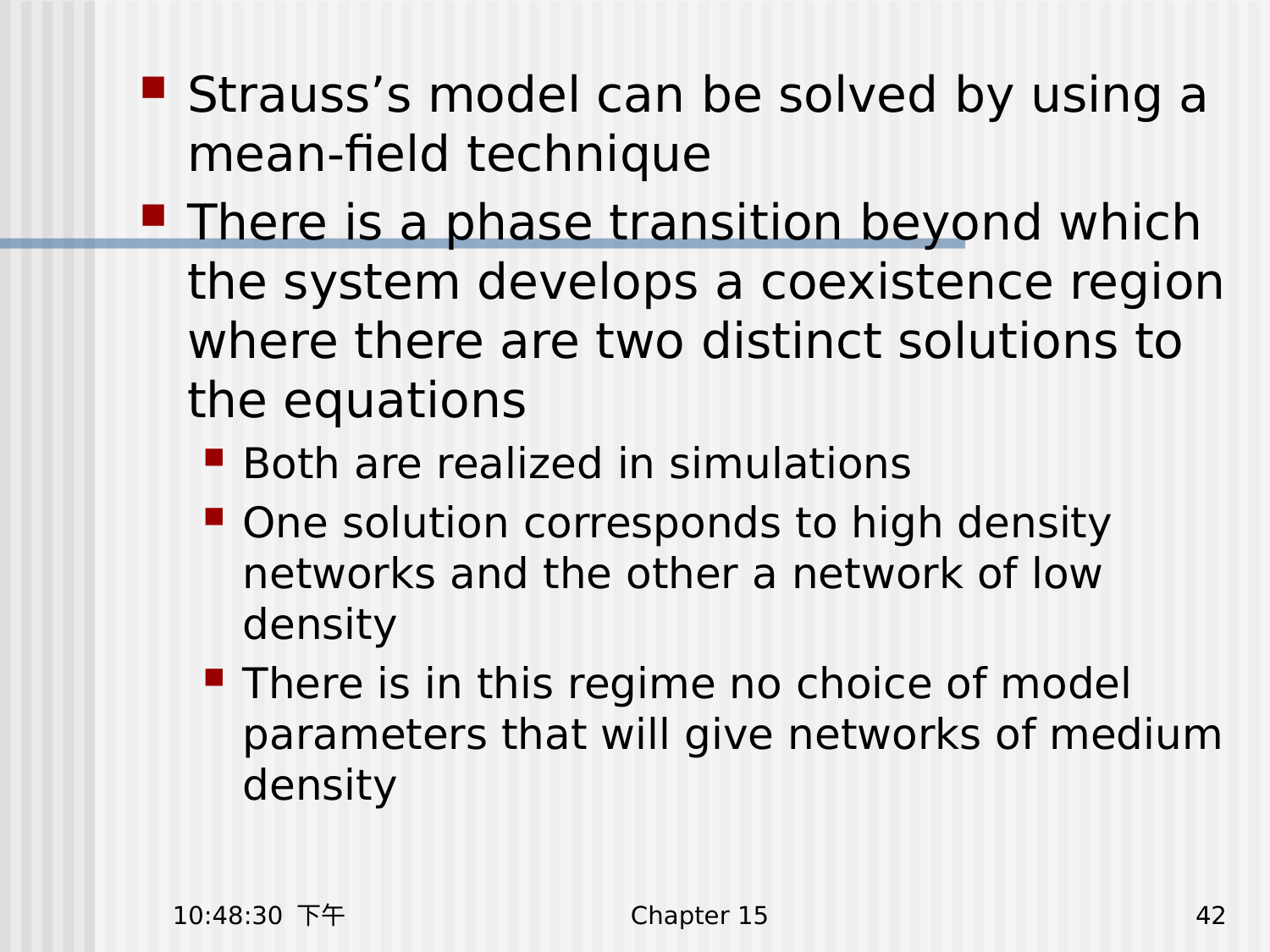

Strauss’s model can be solved by using a mean-field technique
There is a phase transition beyond which the system develops a coexistence region where there are two distinct solutions to the equations
Both are realized in simulations
One solution corresponds to high density networks and the other a network of low density
There is in this regime no choice of model parameters that will give networks of medium density
10:48:30 下午
Chapter 15
42